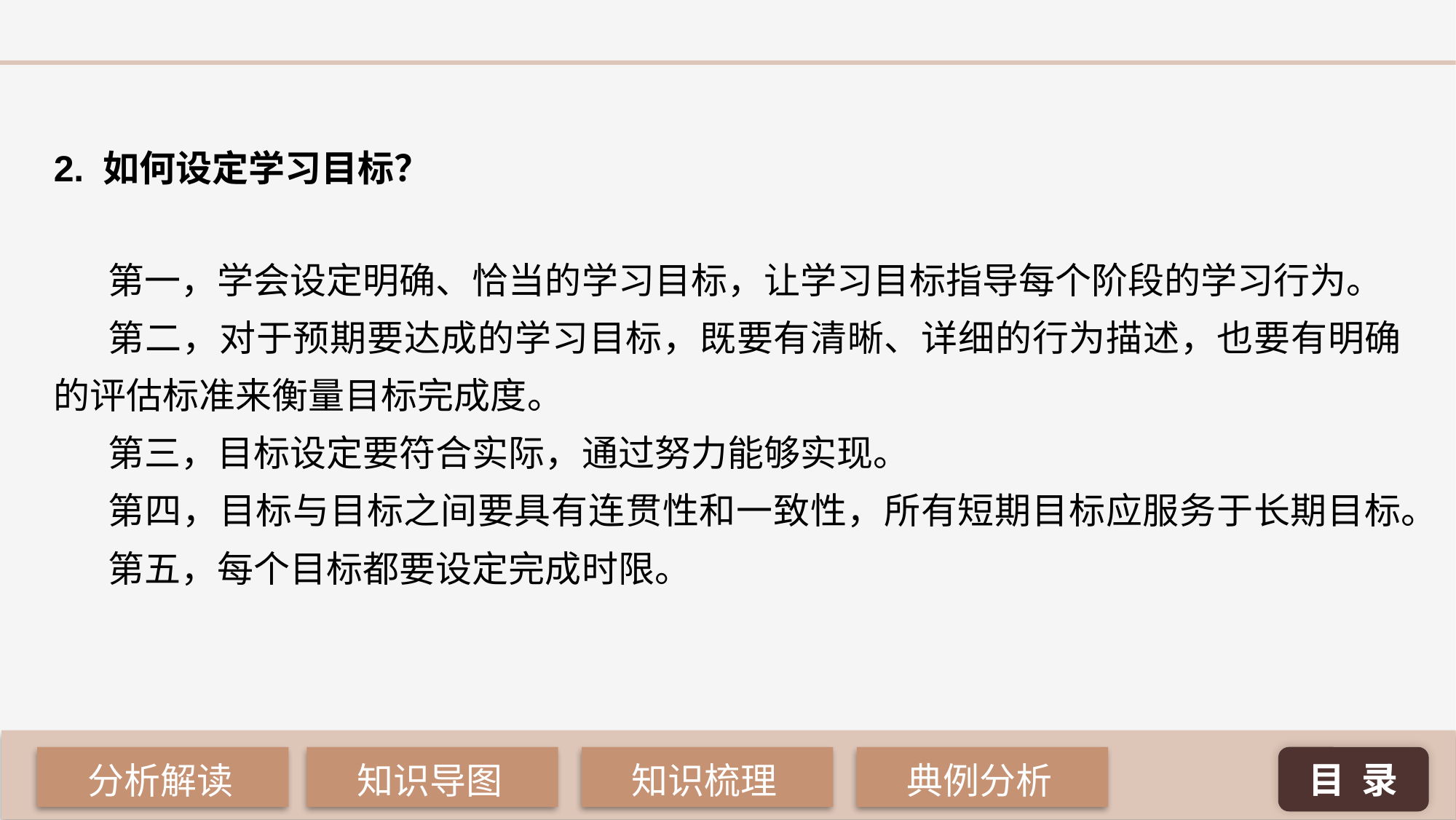

2. 如何设定学习目标？
第一，学会设定明确、恰当的学习目标，让学习目标指导每个阶段的学习行为。
第二，对于预期要达成的学习目标，既要有清晰、详细的行为描述，也要有明确的评估标准来衡量目标完成度。
第三，目标设定要符合实际，通过努力能够实现。
第四，目标与目标之间要具有连贯性和一致性，所有短期目标应服务于长期目标。
第五，每个目标都要设定完成时限。